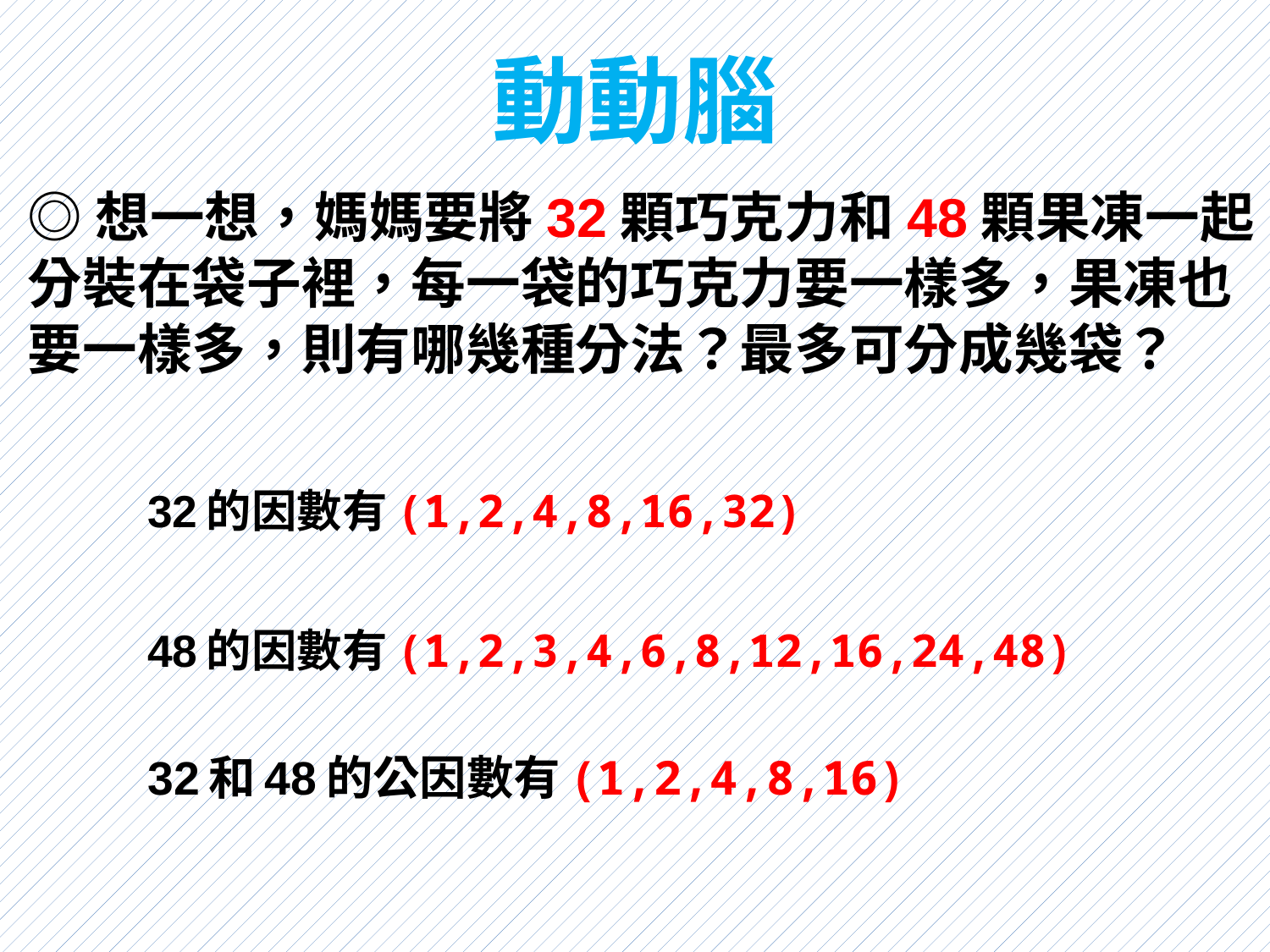

# 動動腦
◎想一想，媽媽要將32顆巧克力和48顆果凍一起分裝在袋子裡，每一袋的巧克力要一樣多，果凍也要一樣多，則有哪幾種分法？最多可分成幾袋？
32的因數有(1,2,4,8,16,32)
48的因數有(1,2,3,4,6,8,12,16,24,48)
32和48的公因數有(1,2,4,8,16)